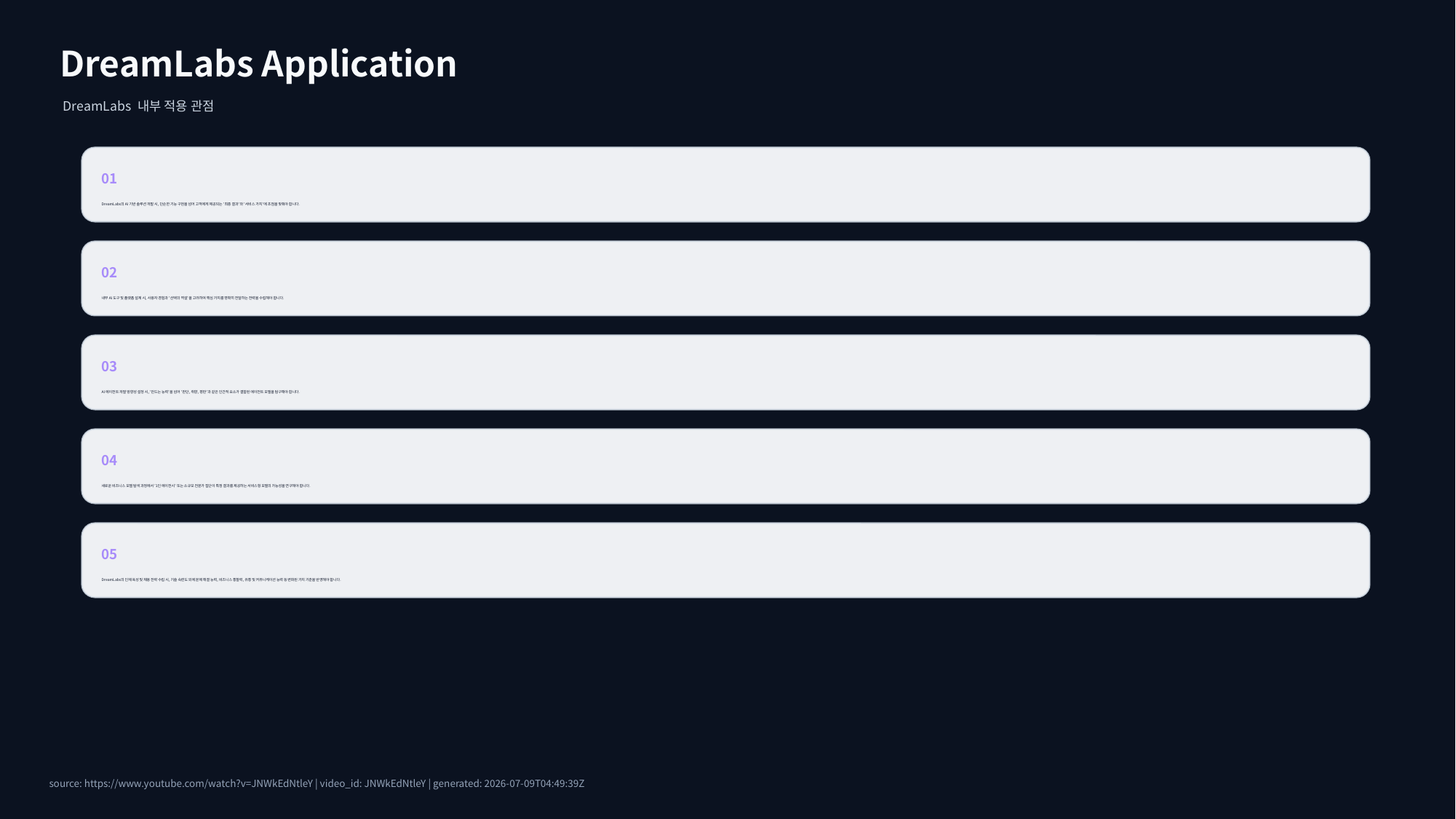

DreamLabs Application
DreamLabs 내부 적용 관점

01
DreamLabs의 AI 기반 솔루션 개발 시, 단순한 기능 구현을 넘어 고객에게 제공되는 '최종 결과'와 '서비스 가치'에 초점을 맞춰야 합니다.

02
내부 AI 도구 및 플랫폼 설계 시, 사용자 경험과 '선택의 역설'을 고려하여 핵심 가치를 명확히 전달하는 전략을 수립해야 합니다.

03
AI 에이전트 개발 방향성 설정 시, '만드는 능력'을 넘어 '판단, 취향, 평판'과 같은 인간적 요소가 결합된 에이전트 모델을 탐구해야 합니다.

04
새로운 비즈니스 모델 탐색 과정에서 '1인 에이전시' 또는 소규모 전문가 집단이 특정 결과를 제공하는 서비스형 모델의 가능성을 연구해야 합니다.

05
DreamLabs의 인재 육성 및 채용 전략 수립 시, 기술 숙련도 외에 문제 해결 능력, 비즈니스 통찰력, 유통 및 커뮤니케이션 능력 등 변화된 가치 기준을 반영해야 합니다.
source: https://www.youtube.com/watch?v=JNWkEdNtleY | video_id: JNWkEdNtleY | generated: 2026-07-09T04:49:39Z